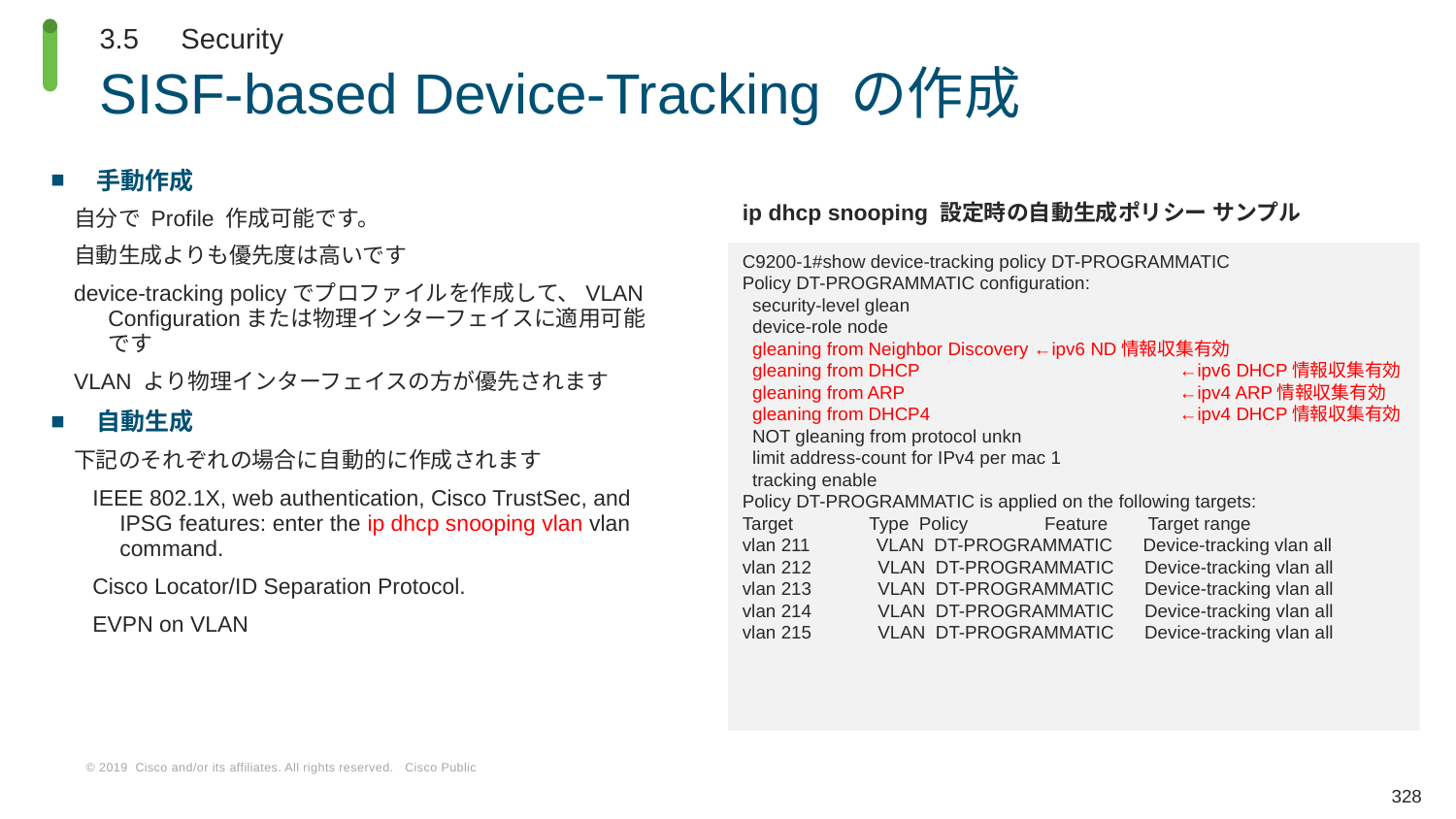

3.5　Security
# SISF-based Device-Tracking の作成
手動作成
自分で Profile 作成可能です。
自動生成よりも優先度は高いです
device-tracking policyでプロファイルを作成して、VLAN Configurationまたは物理インターフェイスに適用可能です
VLAN より物理インターフェイスの方が優先されます
自動生成
下記のそれぞれの場合に自動的に作成されます
IEEE 802.1X, web authentication, Cisco TrustSec, and IPSG features: enter the ip dhcp snooping vlan vlan command.
Cisco Locator/ID Separation Protocol.
EVPN on VLAN

ip dhcp snooping 設定時の自動生成ポリシー サンプル
C9200-1#show device-tracking policy DT-PROGRAMMATIC
Policy DT-PROGRAMMATIC configuration:
  security-level glean
  device-role node
  gleaning from Neighbor Discovery	←ipv6 ND情報収集有効
  gleaning from DHCP		←ipv6 DHCP情報収集有効
  gleaning from ARP		←ipv4 ARP情報収集有効
  gleaning from DHCP4		←ipv4 DHCP情報収集有効
  NOT gleaning from protocol unkn
  limit address-count for IPv4 per mac 1
  tracking enable
Policy DT-PROGRAMMATIC is applied on the following targets:
Target               Type  Policy               Feature        Target range
vlan 211             VLAN  DT-PROGRAMMATIC      Device-tracking vlan all
vlan 212             VLAN  DT-PROGRAMMATIC      Device-tracking vlan all
vlan 213             VLAN  DT-PROGRAMMATIC      Device-tracking vlan all
vlan 214             VLAN  DT-PROGRAMMATIC      Device-tracking vlan all
vlan 215             VLAN  DT-PROGRAMMATIC      Device-tracking vlan all
328